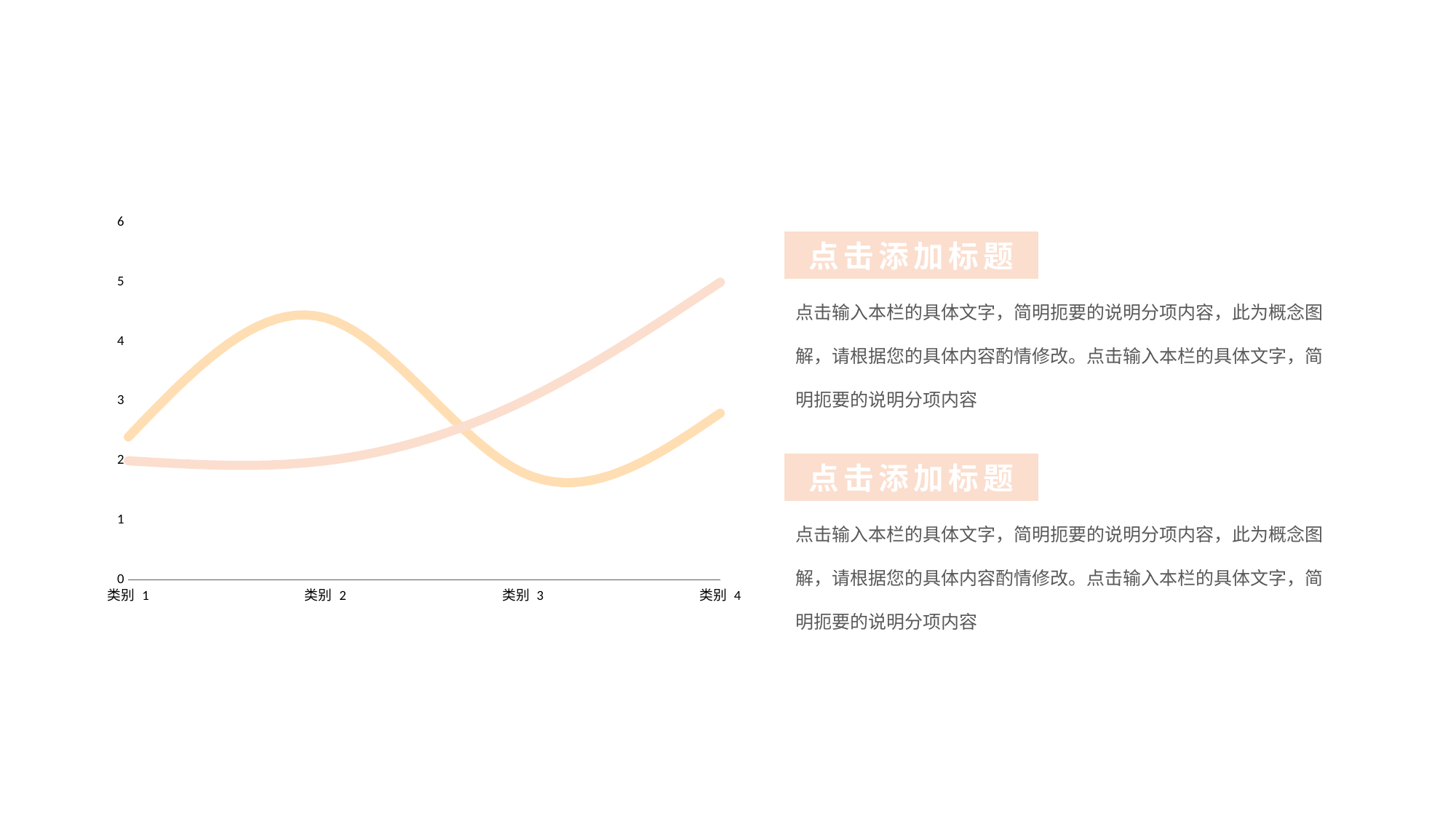

### Chart

| Category | 系列 2 | 系列 3 |
|---|---|---|
| 类别 1 | 2.4 | 2.0 |
| 类别 2 | 4.4 | 2.0 |
| 类别 3 | 1.8 | 3.0 |
| 类别 4 | 2.8 | 5.0 |
点击添加标题
点击输入本栏的具体文字，简明扼要的说明分项内容，此为概念图解，请根据您的具体内容酌情修改。点击输入本栏的具体文字，简明扼要的说明分项内容
点击添加标题
点击输入本栏的具体文字，简明扼要的说明分项内容，此为概念图解，请根据您的具体内容酌情修改。点击输入本栏的具体文字，简明扼要的说明分项内容